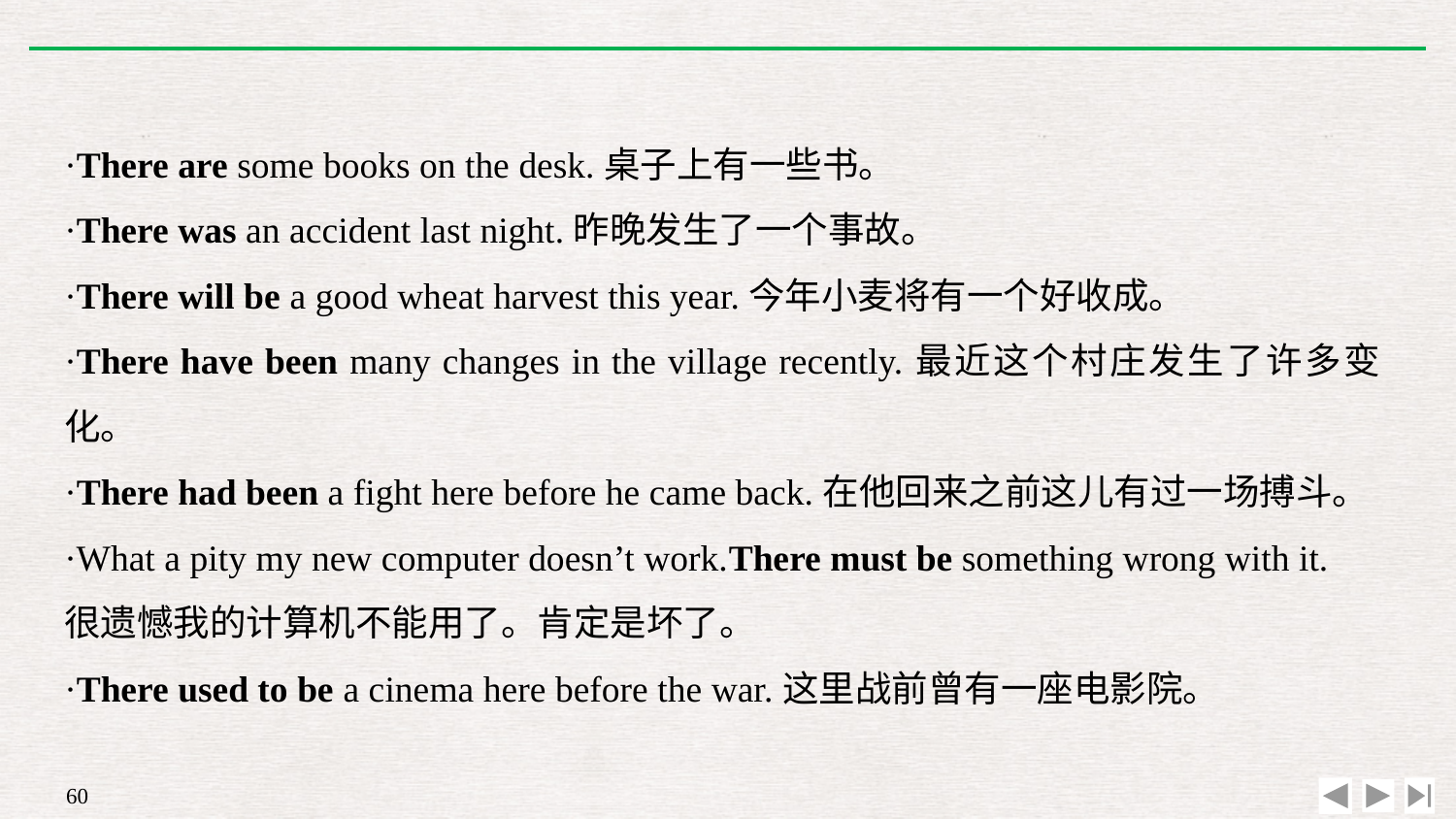

·There are some books on the desk.桌子上有一些书。
·There was an accident last night.昨晚发生了一个事故。
·There will be a good wheat harvest this year.今年小麦将有一个好收成。
·There have been many changes in the village recently.最近这个村庄发生了许多变化。
·There had been a fight here before he came back.在他回来之前这儿有过一场搏斗。
·What a pity my new computer doesn’t work.There must be something wrong with it.
很遗憾我的计算机不能用了。肯定是坏了。
·There used to be a cinema here before the war.这里战前曾有一座电影院。